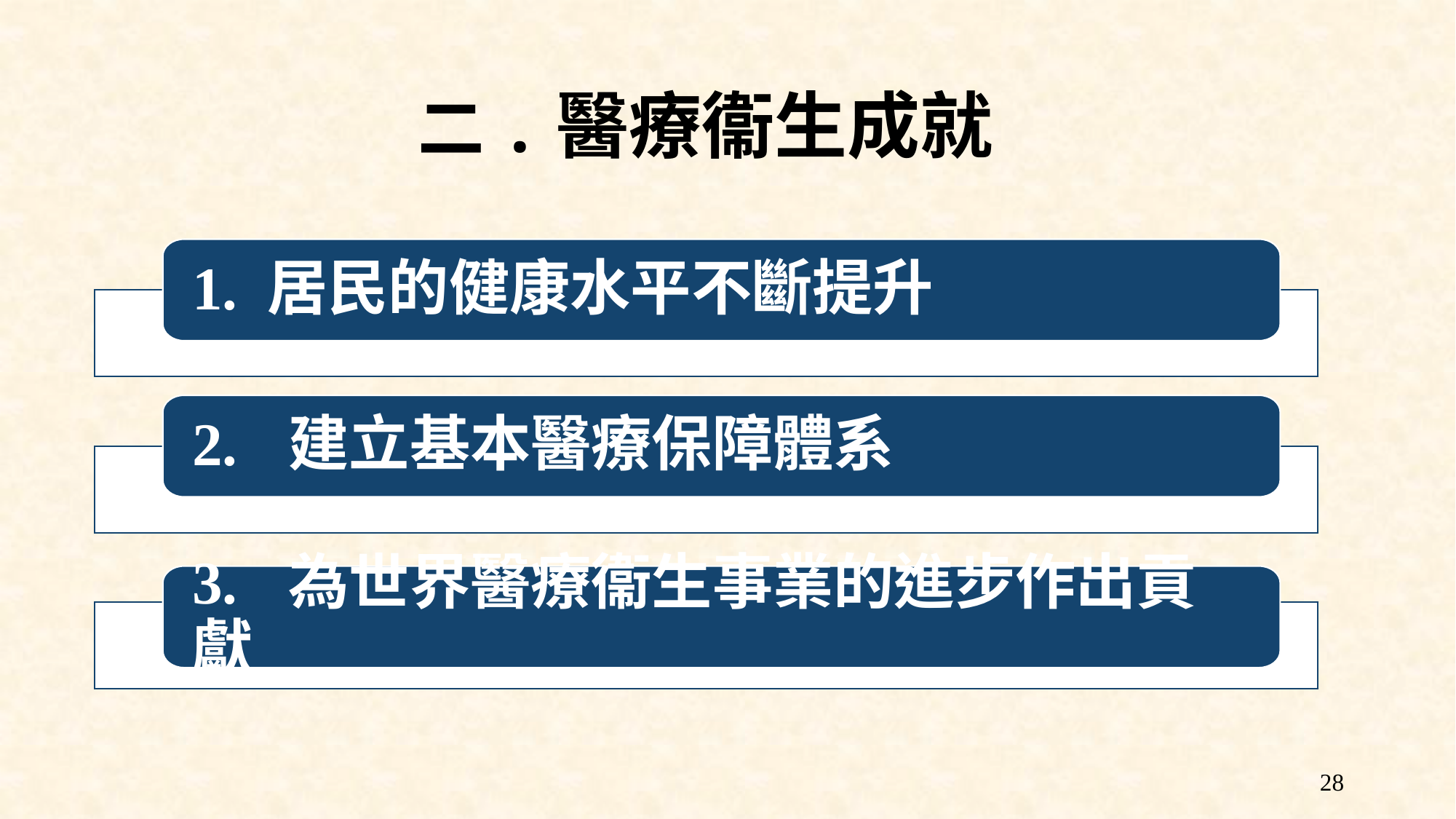

二.醫療衞生成就
1. 居民的健康水平不斷提升

2. 建立基本醫療保障體系

3. 為世界醫療衞生事業的進步作出貢獻

28